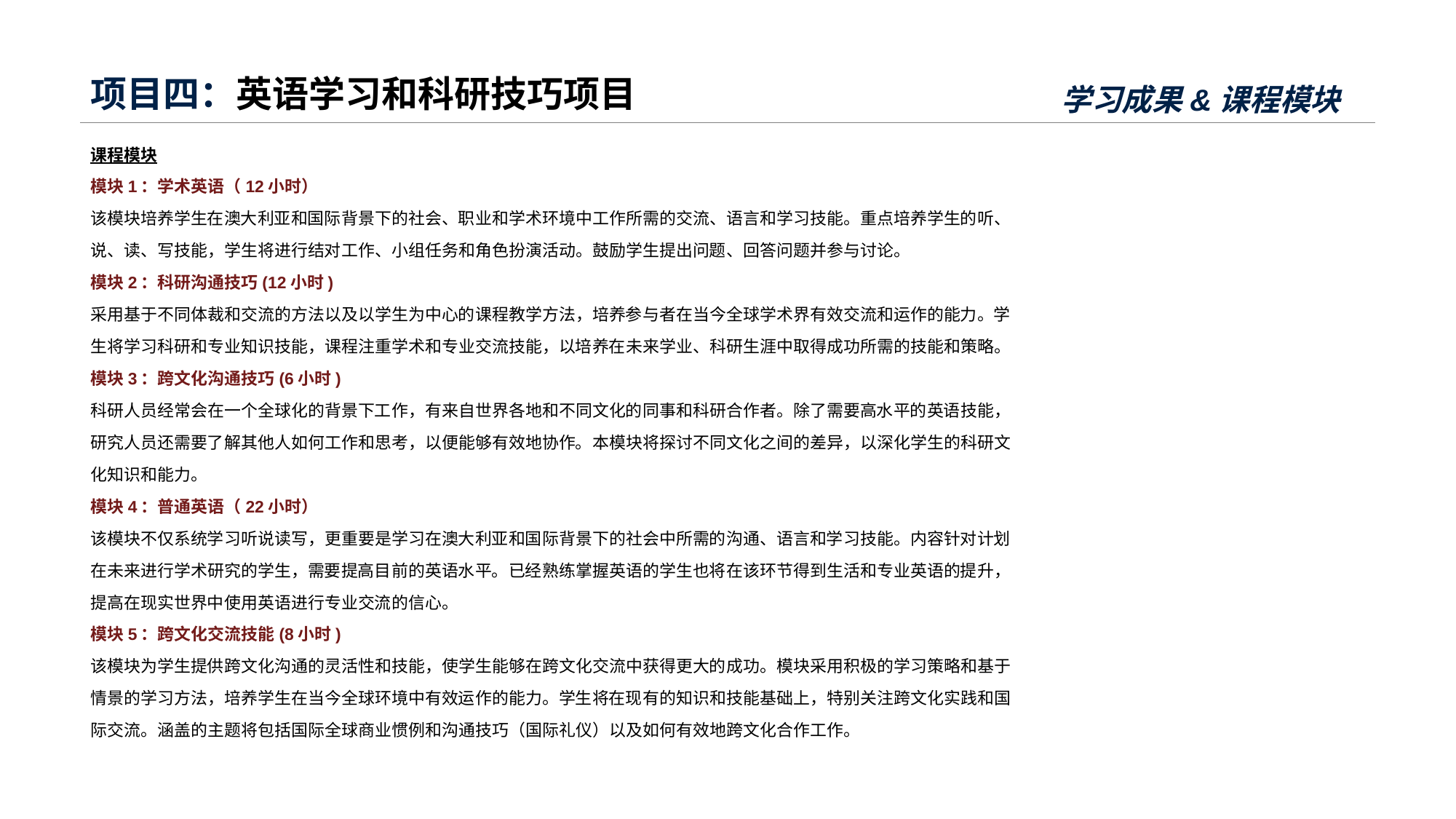

# 项目四：英语学习和科研技巧项目
学习成果&课程模块
课程模块
模块1：学术英语（12小时）
该模块培养学生在澳大利亚和国际背景下的社会、职业和学术环境中工作所需的交流、语言和学习技能。重点培养学生的听、说、读、写技能，学生将进行结对工作、小组任务和角色扮演活动。鼓励学生提出问题、回答问题并参与讨论。
模块2：科研沟通技巧(12小时)
采用基于不同体裁和交流的方法以及以学生为中心的课程教学方法，培养参与者在当今全球学术界有效交流和运作的能力。学生将学习科研和专业知识技能，课程注重学术和专业交流技能，以培养在未来学业、科研生涯中取得成功所需的技能和策略。
模块3：跨文化沟通技巧(6小时)
科研人员经常会在一个全球化的背景下工作，有来自世界各地和不同文化的同事和科研合作者。除了需要高水平的英语技能，研究人员还需要了解其他人如何工作和思考，以便能够有效地协作。本模块将探讨不同文化之间的差异，以深化学生的科研文化知识和能力。
模块4：普通英语（22小时）
该模块不仅系统学习听说读写，更重要是学习在澳大利亚和国际背景下的社会中所需的沟通、语言和学习技能。内容针对计划在未来进行学术研究的学生，需要提高目前的英语水平。已经熟练掌握英语的学生也将在该环节得到生活和专业英语的提升，提高在现实世界中使用英语进行专业交流的信心。
模块5：跨文化交流技能(8小时)
该模块为学生提供跨文化沟通的灵活性和技能，使学生能够在跨文化交流中获得更大的成功。模块采用积极的学习策略和基于情景的学习方法，培养学生在当今全球环境中有效运作的能力。学生将在现有的知识和技能基础上，特别关注跨文化实践和国际交流。涵盖的主题将包括国际全球商业惯例和沟通技巧（国际礼仪）以及如何有效地跨文化合作工作。